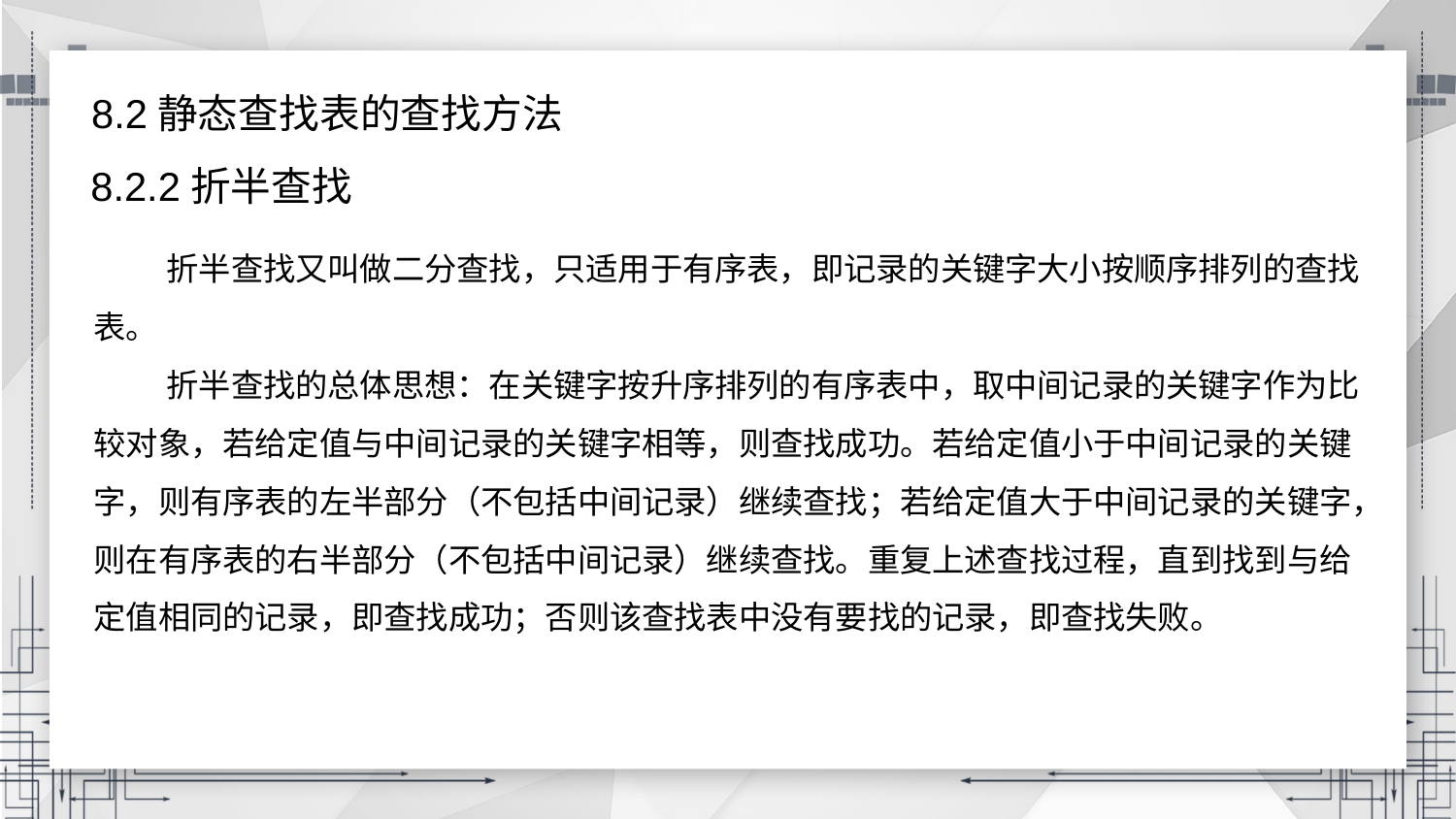

8.2静态查找表的查找方法
8.2.2折半查找
折半查找又叫做二分查找，只适用于有序表，即记录的关键字大小按顺序排列的查找表。
折半查找的总体思想：在关键字按升序排列的有序表中，取中间记录的关键字作为比较对象，若给定值与中间记录的关键字相等，则查找成功。若给定值小于中间记录的关键字，则有序表的左半部分（不包括中间记录）继续查找；若给定值大于中间记录的关键字，则在有序表的右半部分（不包括中间记录）继续查找。重复上述查找过程，直到找到与给定值相同的记录，即查找成功；否则该查找表中没有要找的记录，即查找失败。